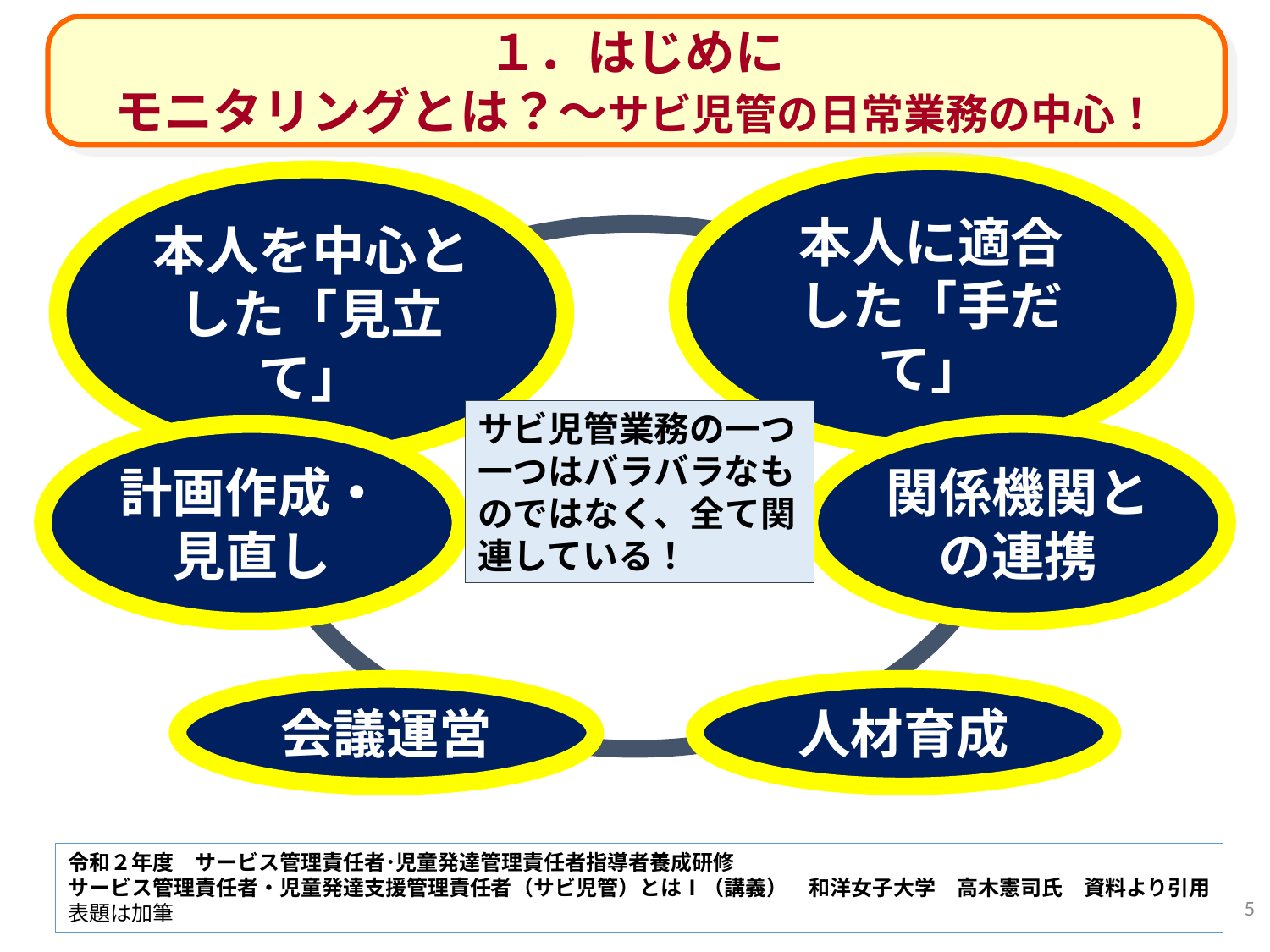

１．はじめに
モニタリングとは？～サビ児管の日常業務の中心！
本人に適合
した「手だて」
本人を中心と
した「見立て」

サビ児管業務の一つ一つはバラバラなものではなく、全て関連している！
計画作成・見直し
関係機関との連携
会議運営
人材育成
令和２年度　サービス管理責任者･児童発達管理責任者指導者養成研修
サービス管理責任者・​児童発達支援管理責任者​（サビ児管）とはⅠ（講義）　和洋女子大学　高木憲司氏　資料より引用
表題は加筆
5